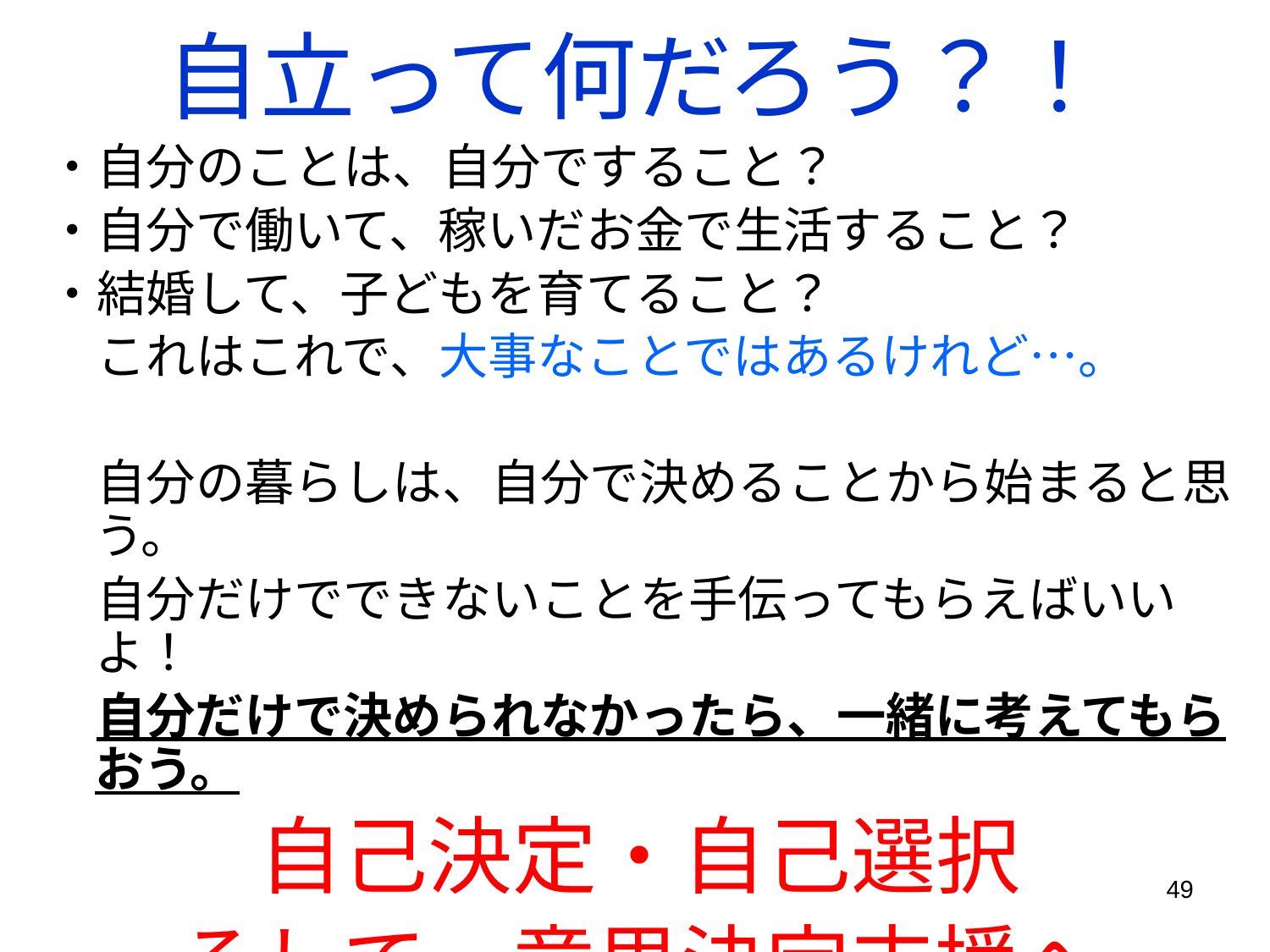

# 自立って何だろう？！
・自分のことは、自分ですること？
・自分で働いて、稼いだお金で生活すること？
・結婚して、子どもを育てること？
　これはこれで、大事なことではあるけれど…。

　自分の暮らしは、自分で決めることから始まると思う。
　自分だけでできないことを手伝ってもらえばいいよ！
　自分だけで決められなかったら、一緒に考えてもらおう。
自己決定・自己選択
そして　意思決定支援へ
49